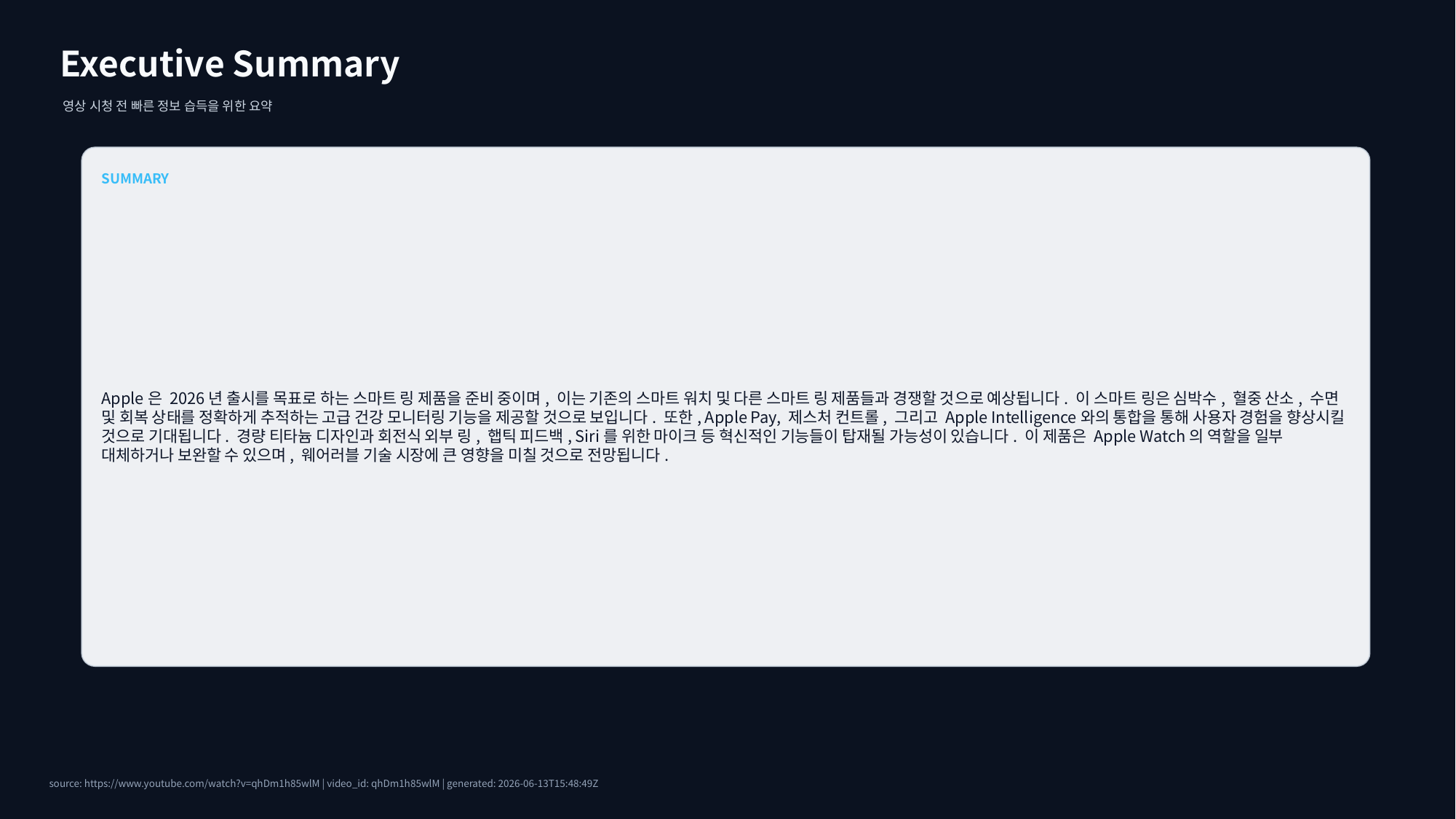

Executive Summary
영상 시청 전 빠른 정보 습득을 위한 요약

SUMMARY
Apple은 2026년 출시를 목표로 하는 스마트 링 제품을 준비 중이며, 이는 기존의 스마트 워치 및 다른 스마트 링 제품들과 경쟁할 것으로 예상됩니다. 이 스마트 링은 심박수, 혈중 산소, 수면 및 회복 상태를 정확하게 추적하는 고급 건강 모니터링 기능을 제공할 것으로 보입니다. 또한, Apple Pay, 제스처 컨트롤, 그리고 Apple Intelligence와의 통합을 통해 사용자 경험을 향상시킬 것으로 기대됩니다. 경량 티타늄 디자인과 회전식 외부 링, 햅틱 피드백, Siri를 위한 마이크 등 혁신적인 기능들이 탑재될 가능성이 있습니다. 이 제품은 Apple Watch의 역할을 일부 대체하거나 보완할 수 있으며, 웨어러블 기술 시장에 큰 영향을 미칠 것으로 전망됩니다.
source: https://www.youtube.com/watch?v=qhDm1h85wlM | video_id: qhDm1h85wlM | generated: 2026-06-13T15:48:49Z